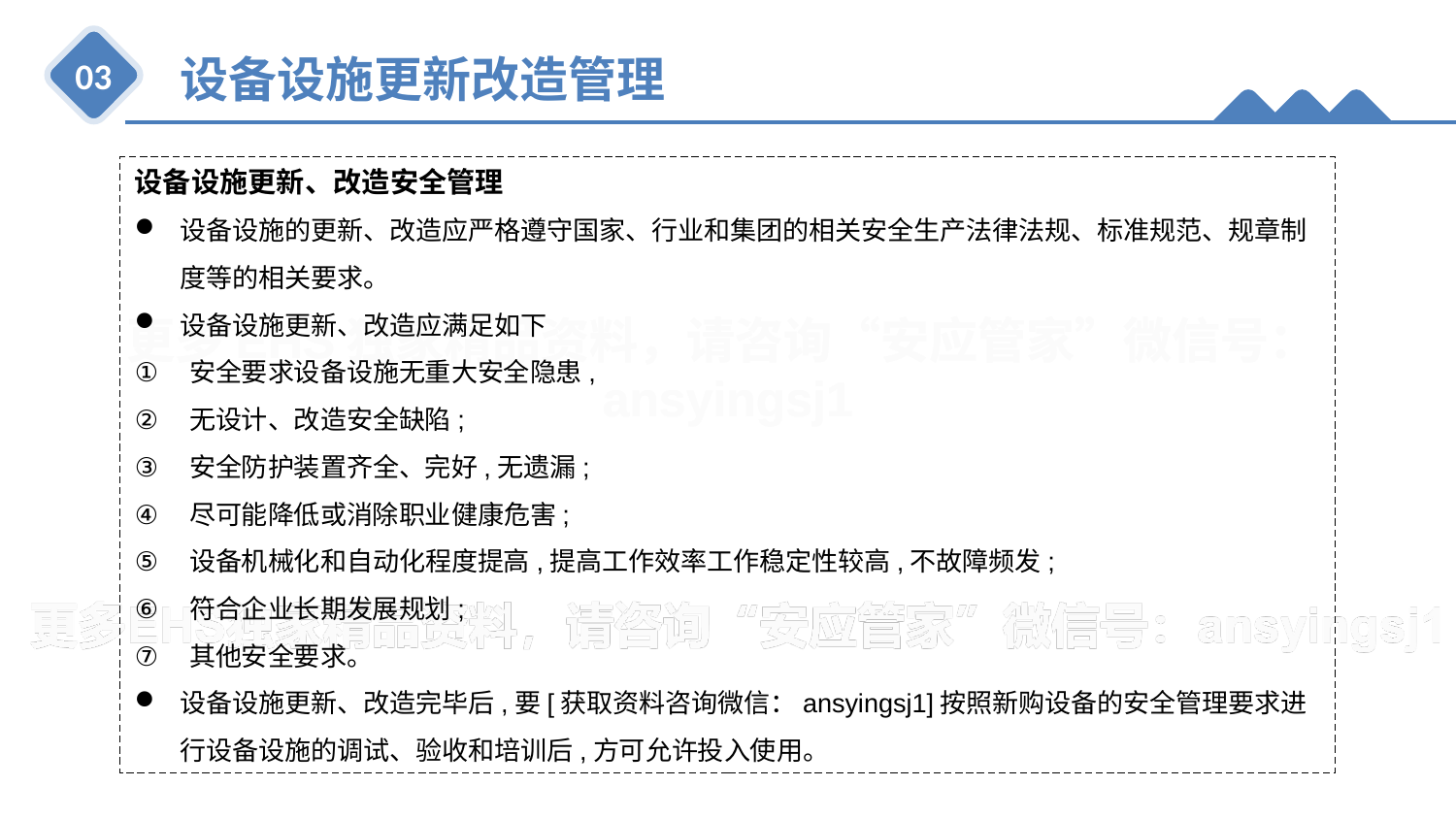

设备设施更新改造管理
03

设备设施更新、改造安全管理
设备设施的更新、改造应严格遵守国家、行业和集团的相关安全生产法律法规、标准规范、规章制度等的相关要求。
设备设施更新、改造应满足如下
安全要求设备设施无重大安全隐患,
无设计、改造安全缺陷;
安全防护装置齐全、完好,无遗漏;
尽可能降低或消除职业健康危害;
设备机械化和自动化程度提高,提高工作效率工作稳定性较高,不故障频发;
符合企业长期发展规划;
其他安全要求。
设备设施更新、改造完毕后,要[获取资料咨询微信：ansyingsj1]按照新购设备的安全管理要求进行设备设施的调试、验收和培训后,方可允许投入使用。